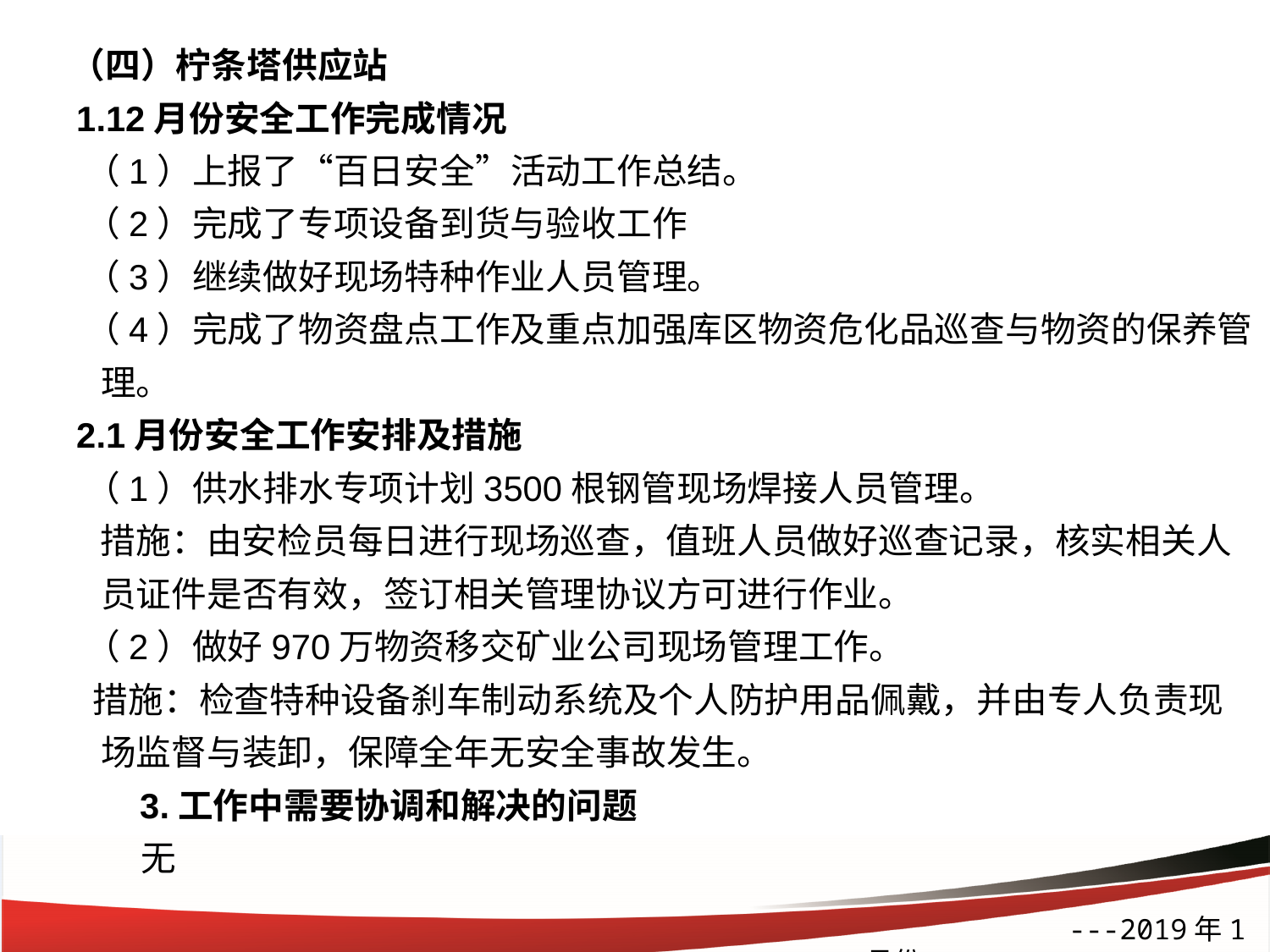

（四）柠条塔供应站
    1.12月份安全工作完成情况
     （1）上报了“百日安全”活动工作总结。
     （2）完成了专项设备到货与验收工作
     （3）继续做好现场特种作业人员管理。
     （4）完成了物资盘点工作及重点加强库区物资危化品巡查与物资的保养管理。
    2.1月份安全工作安排及措施
     （1）供水排水专项计划3500根钢管现场焊接人员管理。
       措施：由安检员每日进行现场巡查，值班人员做好巡查记录，核实相关人员证件是否有效，签订相关管理协议方可进行作业。
     （2）做好970万物资移交矿业公司现场管理工作。
      措施：检查特种设备刹车制动系统及个人防护用品佩戴，并由专人负责现场监督与装卸，保障全年无安全事故发生。
    3.工作中需要协调和解决的问题
    无